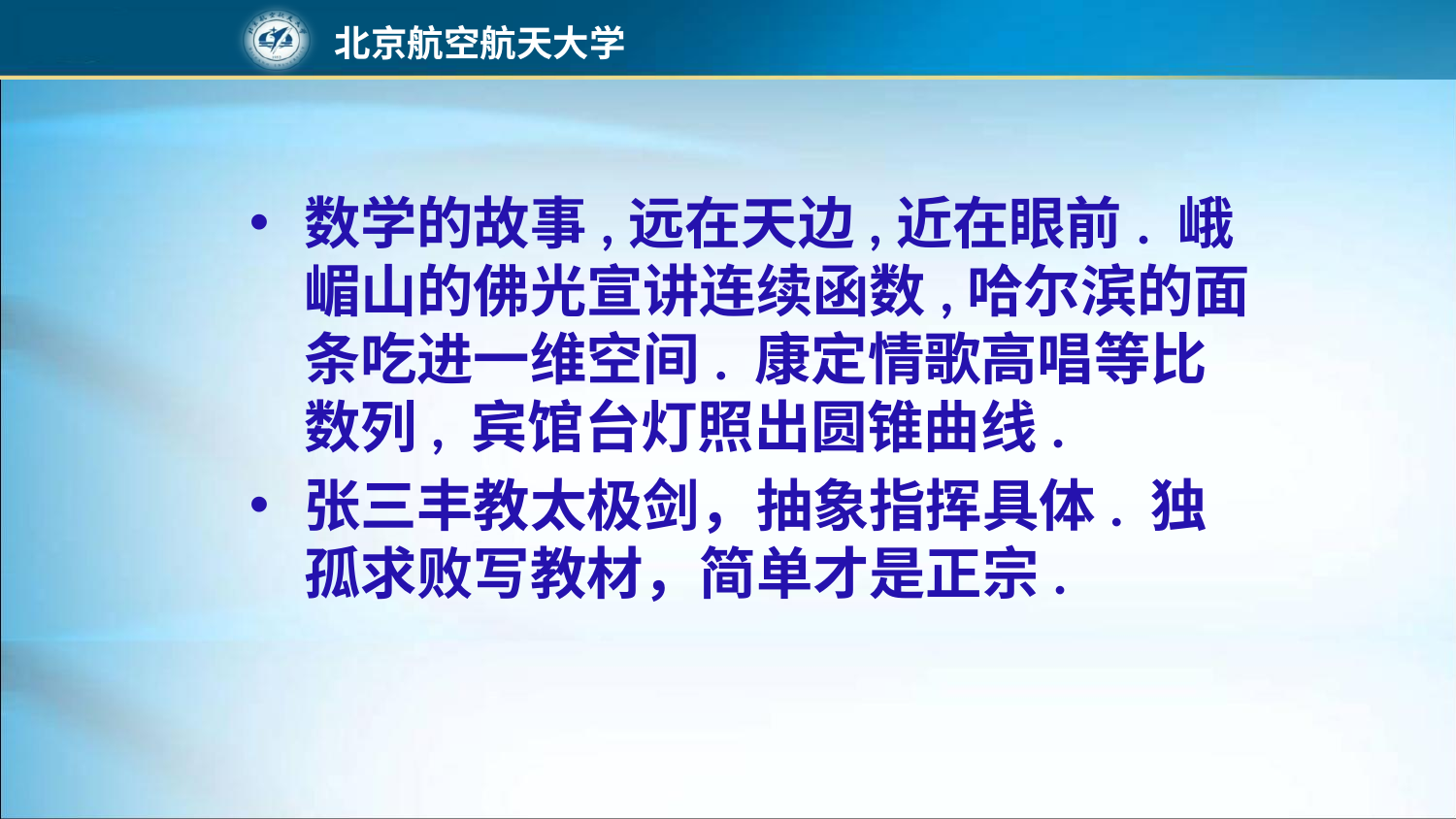

数学的故事,远在天边,近在眼前. 峨嵋山的佛光宣讲连续函数,哈尔滨的面条吃进一维空间. 康定情歌高唱等比数列, 宾馆台灯照出圆锥曲线.
张三丰教太极剑，抽象指挥具体. 独孤求败写教材，简单才是正宗.